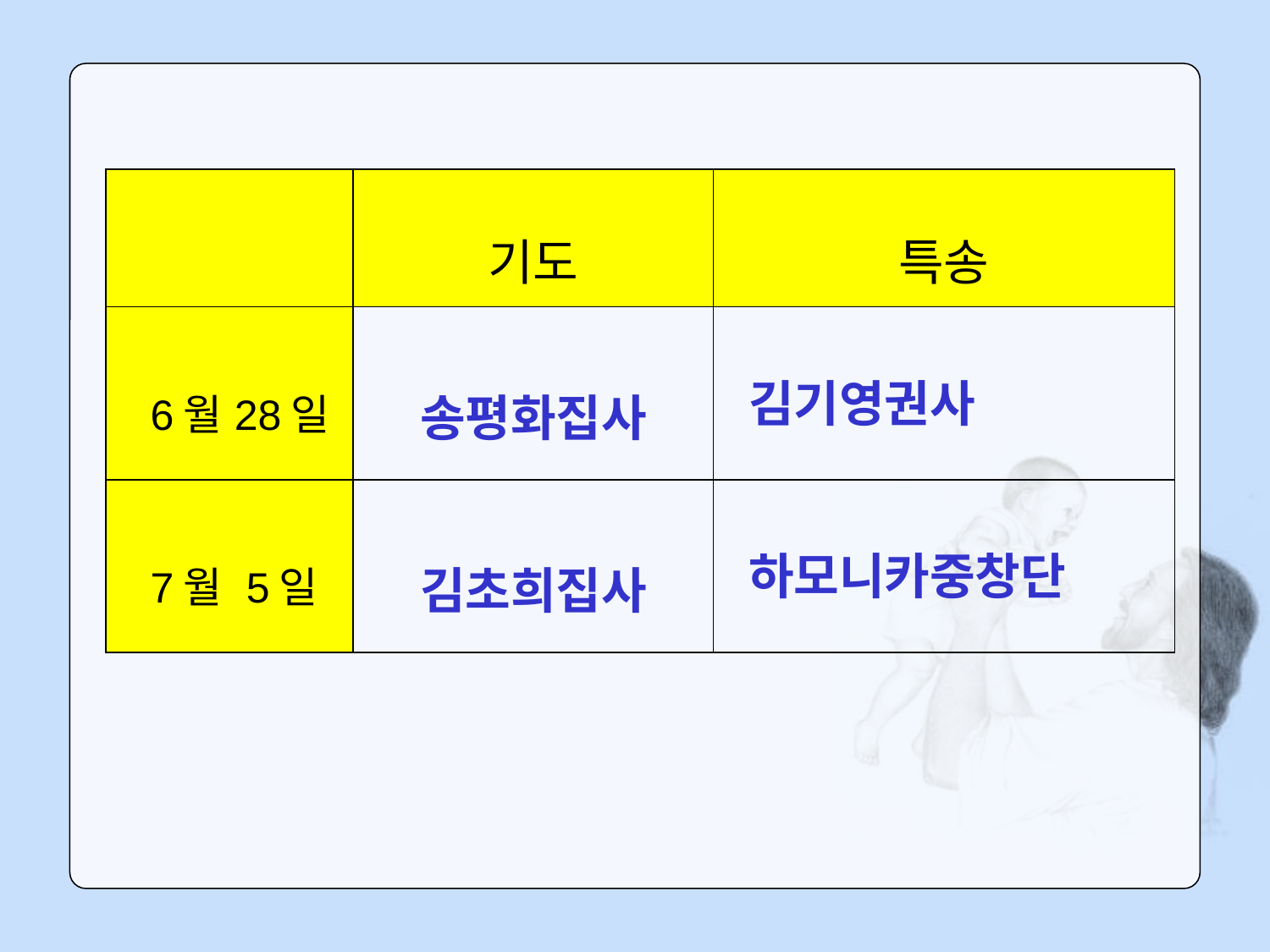

|  | 기도 | 특송 |
| --- | --- | --- |
| 6월28일 | 송평화집사 | 김기영권사 |
| 7월 5일 | 김초희집사 | 하모니카중창단 |